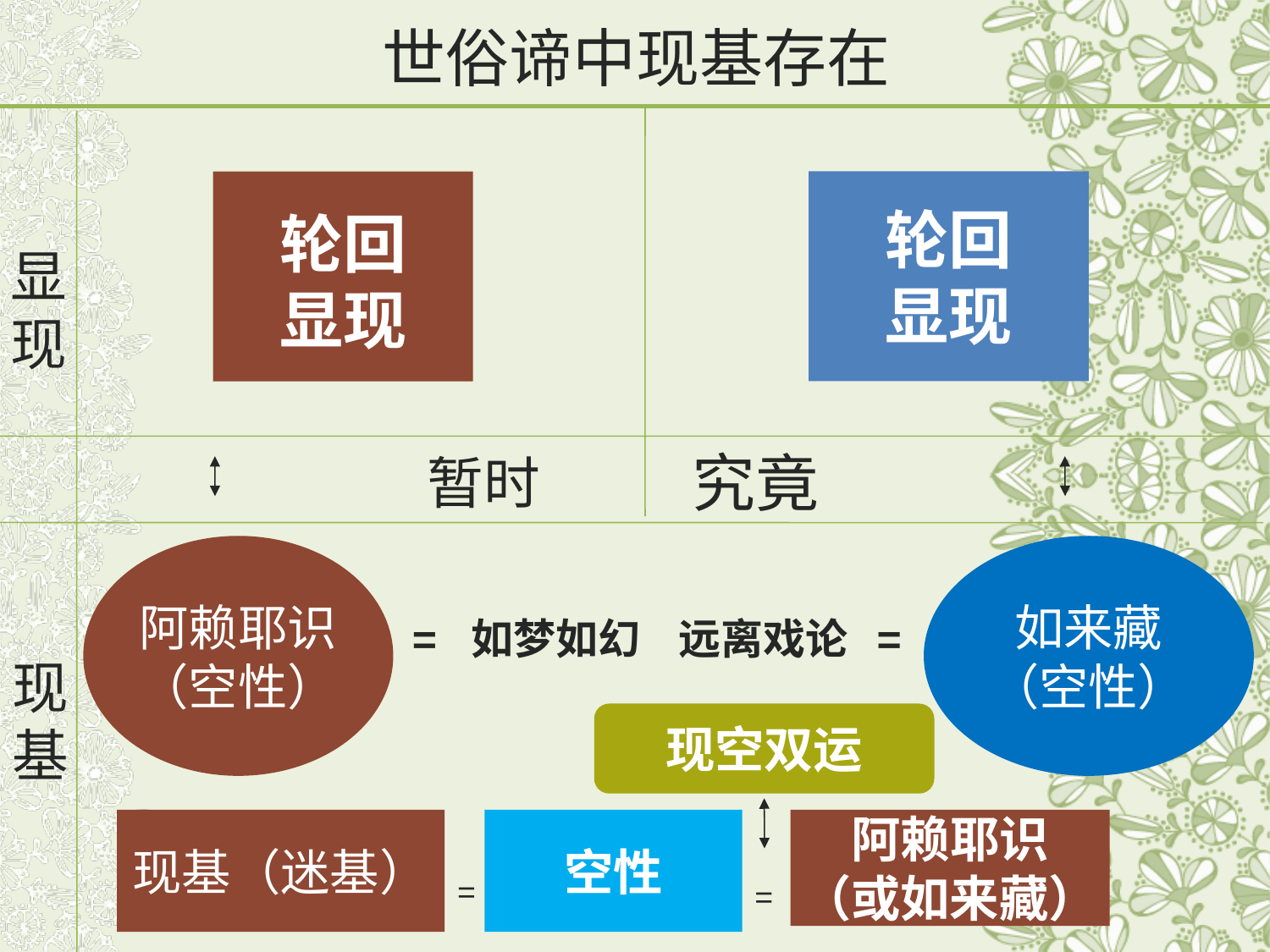

世俗谛中现基存在

轮回
显现

轮回显现
显现

究竟
暂时

阿赖耶识
（空性）
如来藏
（空性）
=  如梦如幻    远离戏论  =
现基
现空双运

现基（迷基）
空性
阿赖耶识
（或如来藏）
=
=